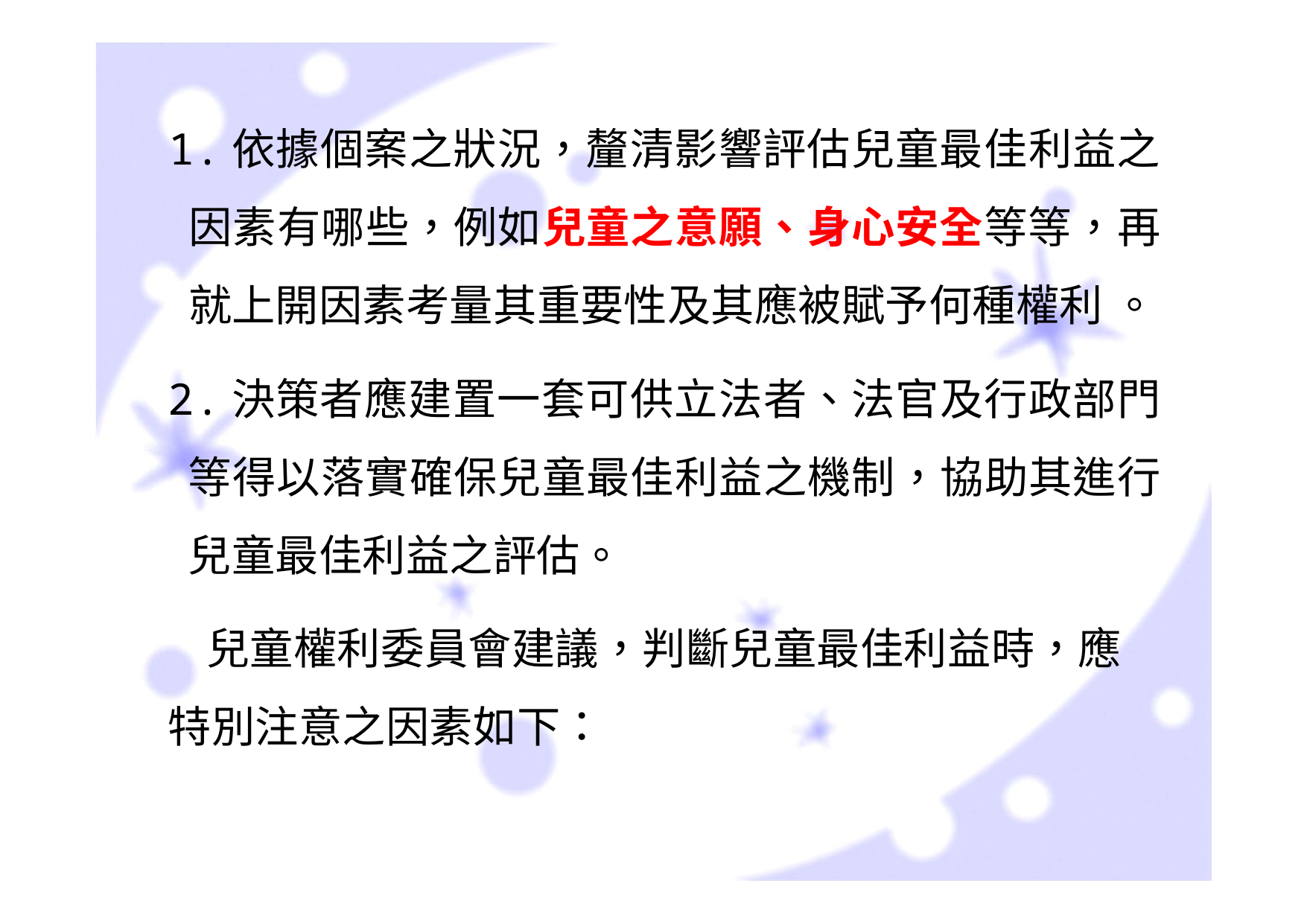

1.依據個案之狀況，釐清影響評估兒童最佳利益之因素有哪些，例如兒童之意願、身心安全等等，再就上開因素考量其重要性及其應被賦予何種權利 。
2.決策者應建置一套可供立法者、法官及行政部門等得以落實確保兒童最佳利益之機制，協助其進行兒童最佳利益之評估。
兒童權利委員會建議，判斷兒童最佳利益時，應特別注意之因素如下：